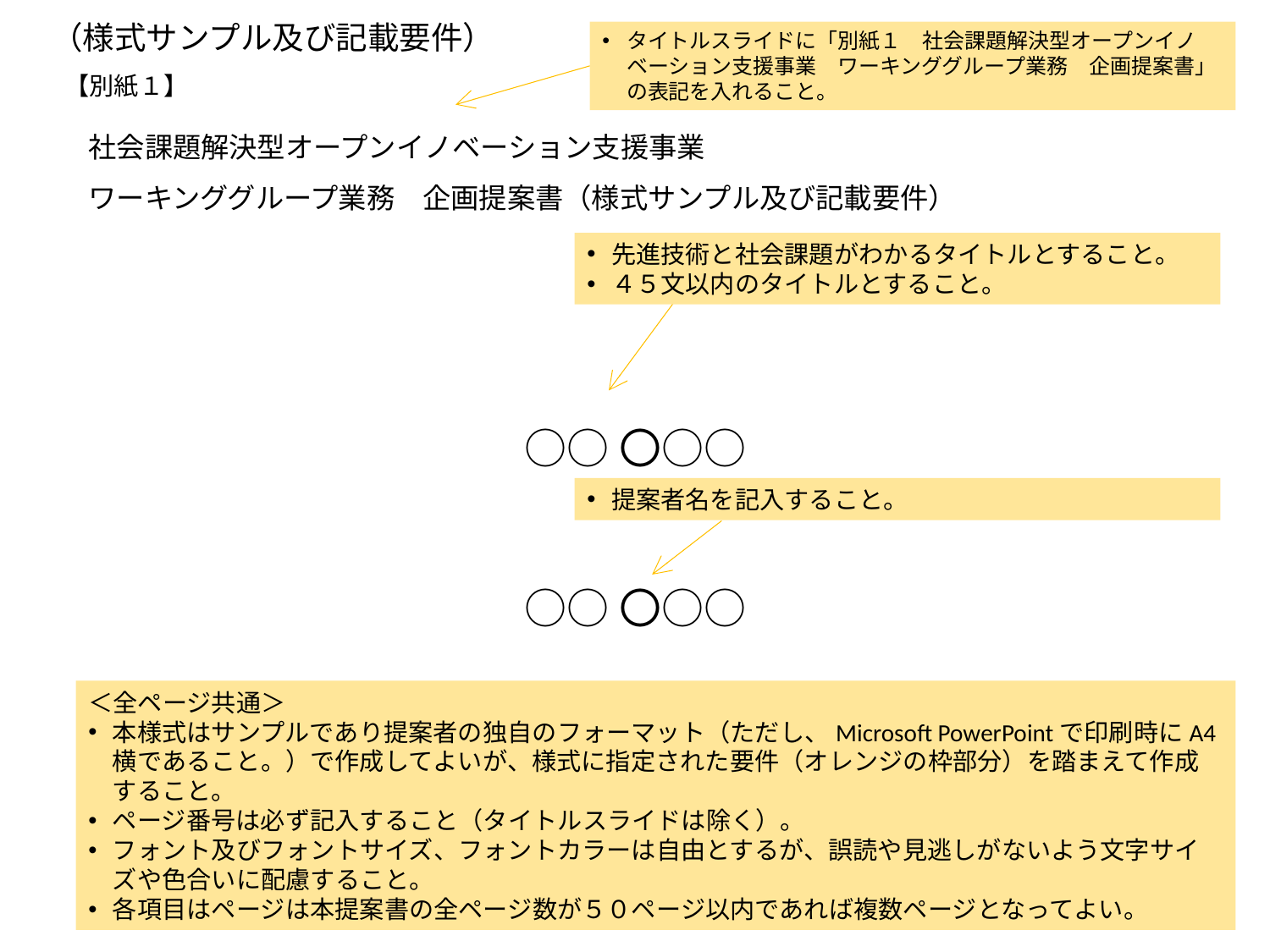

（様式サンプル及び記載要件）
タイトルスライドに「別紙１　社会課題解決型オープンイノベーション支援事業　ワーキンググループ業務　企画提案書」の表記を入れること。
【別紙１】
# 社会課題解決型オープンイノベーション支援事業 ワーキンググループ業務　企画提案書（様式サンプル及び記載要件）
先進技術と社会課題がわかるタイトルとすること。
４５文以内のタイトルとすること。
○○〇○○
提案者名を記入すること。
○○〇○○
＜全ページ共通＞
本様式はサンプルであり提案者の独自のフォーマット（ただし、Microsoft PowerPointで印刷時にA4横であること。）で作成してよいが、様式に指定された要件（オレンジの枠部分）を踏まえて作成すること。
ページ番号は必ず記入すること（タイトルスライドは除く）。
フォント及びフォントサイズ、フォントカラーは自由とするが、誤読や見逃しがないよう文字サイズや色合いに配慮すること。
各項目はページは本提案書の全ページ数が５０ページ以内であれば複数ページとなってよい。